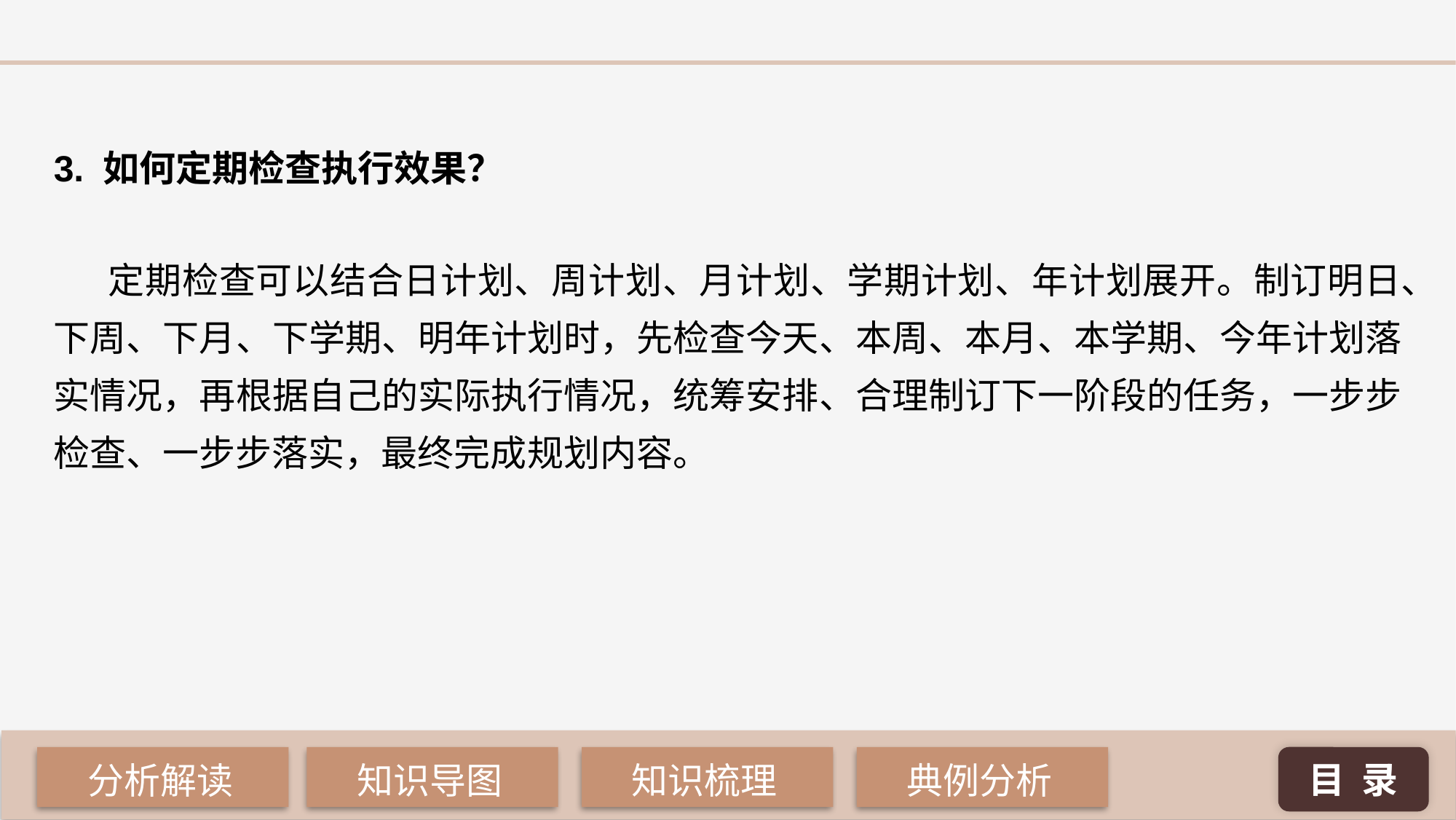

3. 如何定期检查执行效果？
定期检查可以结合日计划、周计划、月计划、学期计划、年计划展开。制订明日、下周、下月、下学期、明年计划时，先检查今天、本周、本月、本学期、今年计划落实情况，再根据自己的实际执行情况，统筹安排、合理制订下一阶段的任务，一步步检查、一步步落实，最终完成规划内容。